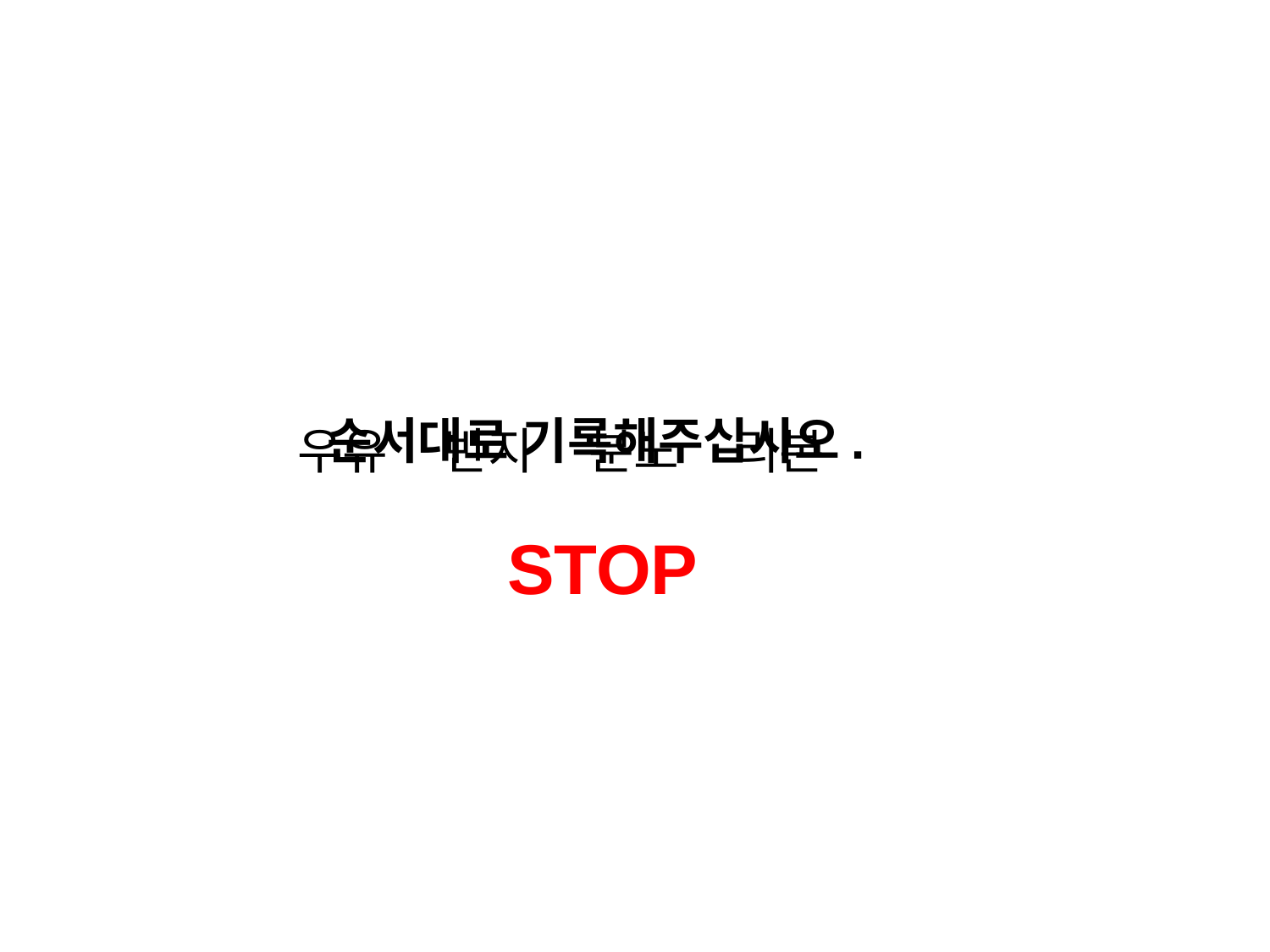

순서대로 기록해주십시오.
우유    반지    분노    리본
STOP